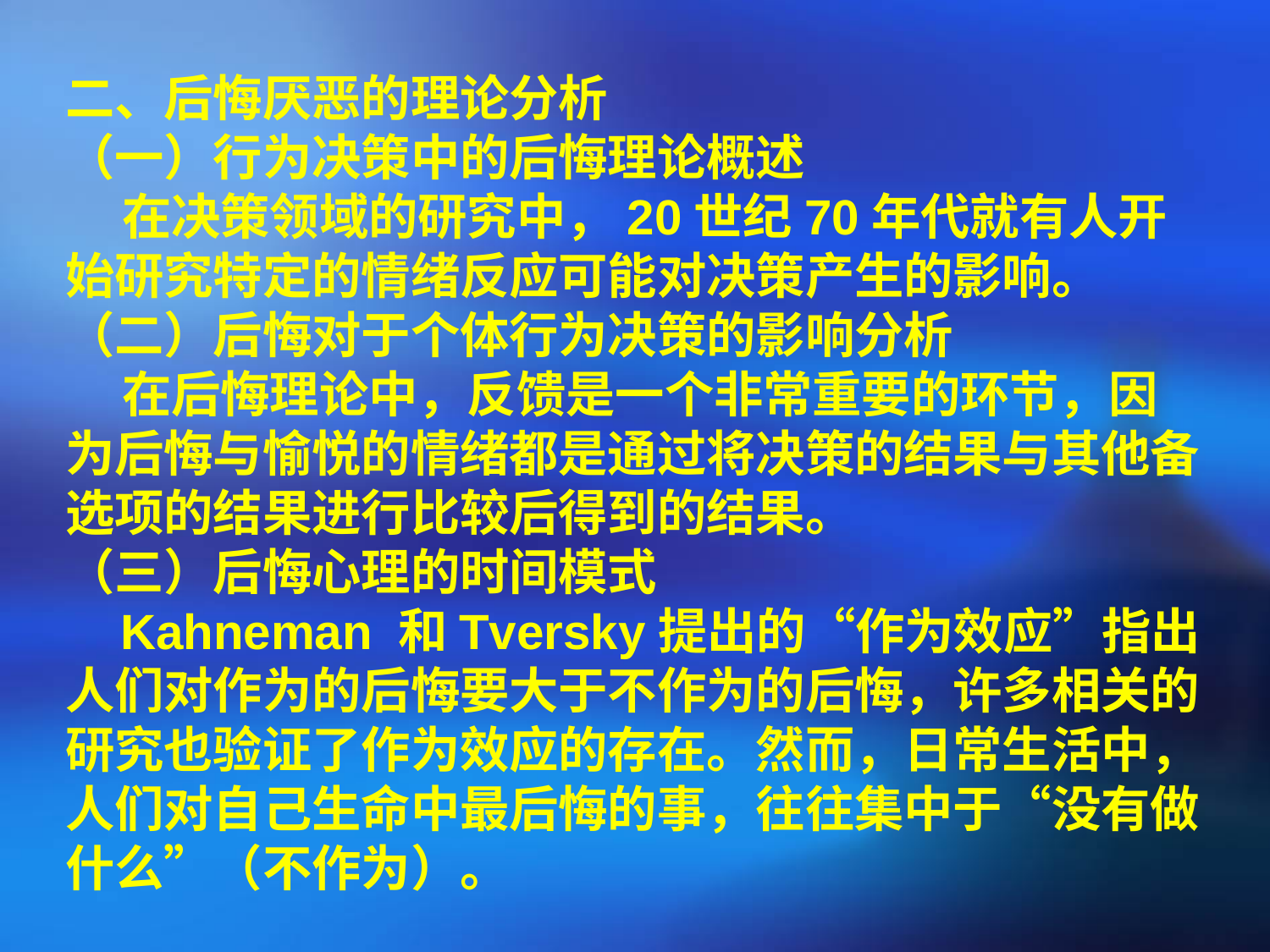

二、后悔厌恶的理论分析
（一）行为决策中的后悔理论概述
    在决策领域的研究中，20世纪70年代就有人开始研究特定的情绪反应可能对决策产生的影响。
（二）后悔对于个体行为决策的影响分析
    在后悔理论中，反馈是一个非常重要的环节，因为后悔与愉悦的情绪都是通过将决策的结果与其他备选项的结果进行比较后得到的结果。
（三）后悔心理的时间模式
    Kahneman 和Tversky提出的“作为效应”指出人们对作为的后悔要大于不作为的后悔，许多相关的研究也验证了作为效应的存在。然而，日常生活中，人们对自己生命中最后悔的事，往往集中于“没有做什么”（不作为）。